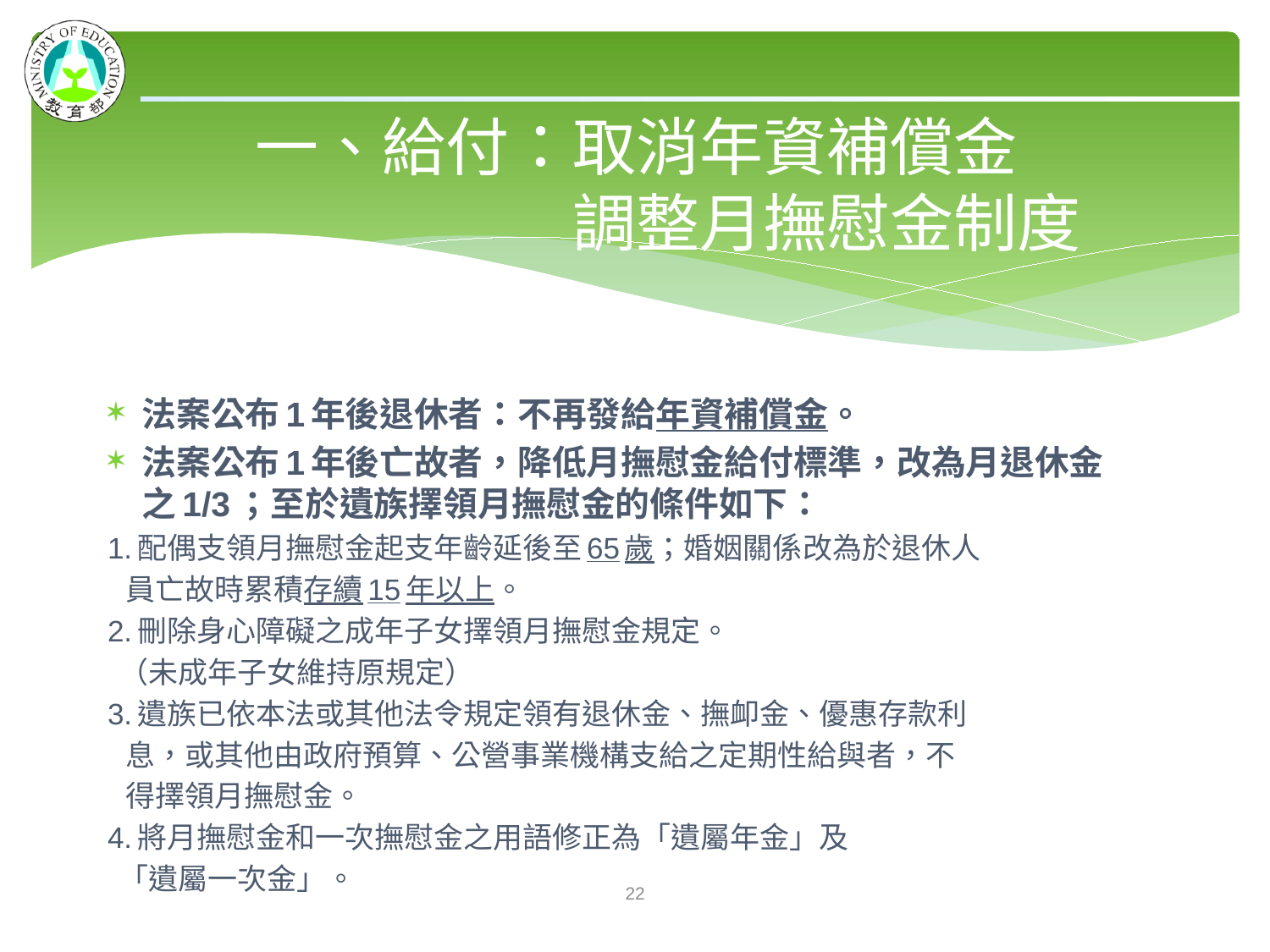

# 一、給付：取消年資補償金 調整月撫慰金制度
法案公布1年後退休者：不再發給年資補償金。
法案公布1年後亡故者，降低月撫慰金給付標準，改為月退休金之1/3；至於遺族擇領月撫慰金的條件如下：
1.配偶支領月撫慰金起支年齡延後至65歲；婚姻關係改為於退休人
  員亡故時累積存續15年以上。
2.刪除身心障礙之成年子女擇領月撫慰金規定。
 （未成年子女維持原規定）
3.遺族已依本法或其他法令規定領有退休金、撫卹金、優惠存款利
  息，或其他由政府預算、公營事業機構支給之定期性給與者，不
  得擇領月撫慰金。
4.將月撫慰金和一次撫慰金之用語修正為「遺屬年金」及
 「遺屬一次金」。
22